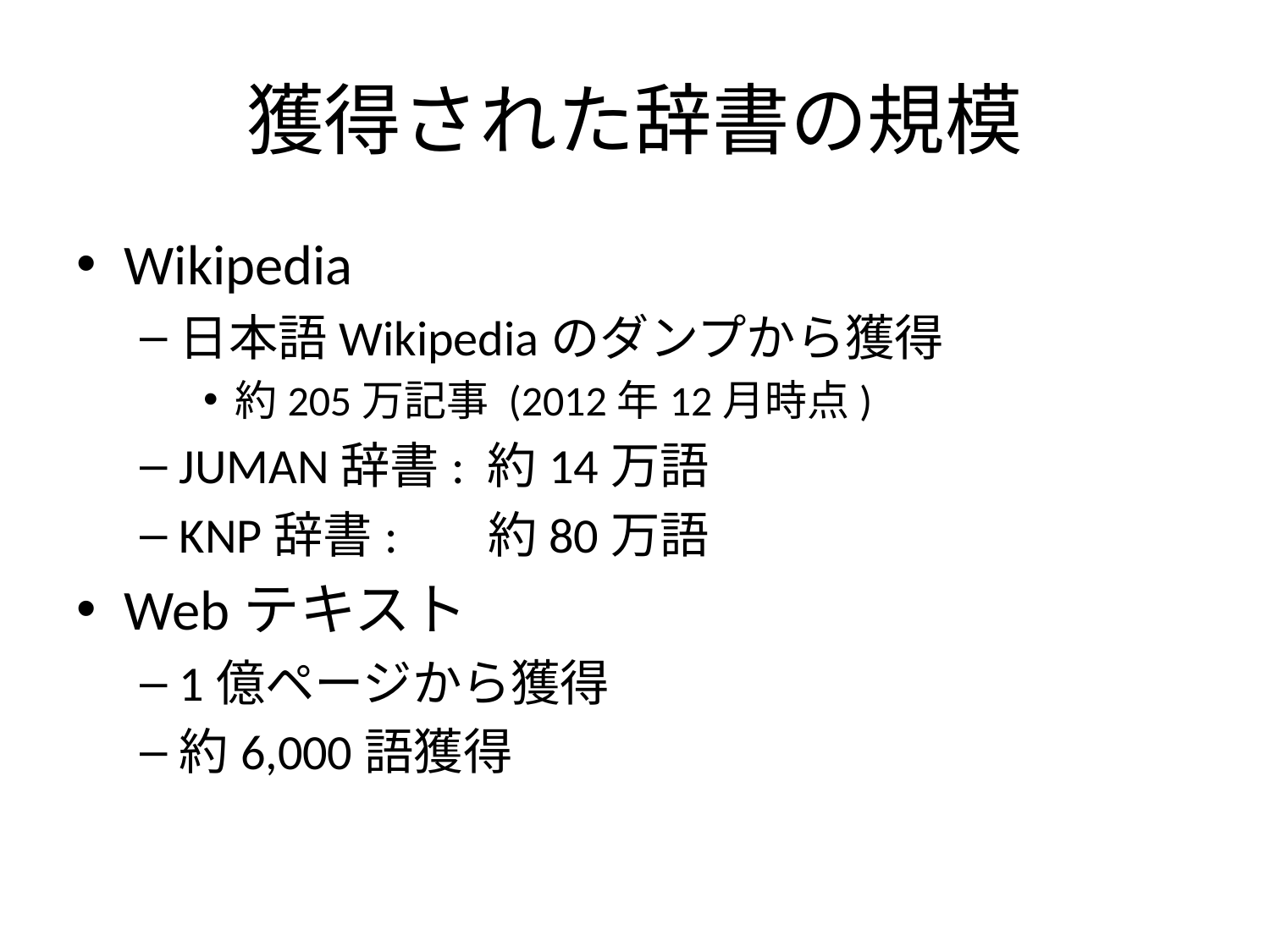

# 獲得された辞書の規模
Wikipedia
日本語Wikipediaのダンプから獲得
約205万記事 (2012年12月時点)
JUMAN辞書: 約14万語
KNP辞書:       約80万語
Webテキスト
1億ページから獲得
約6,000語獲得